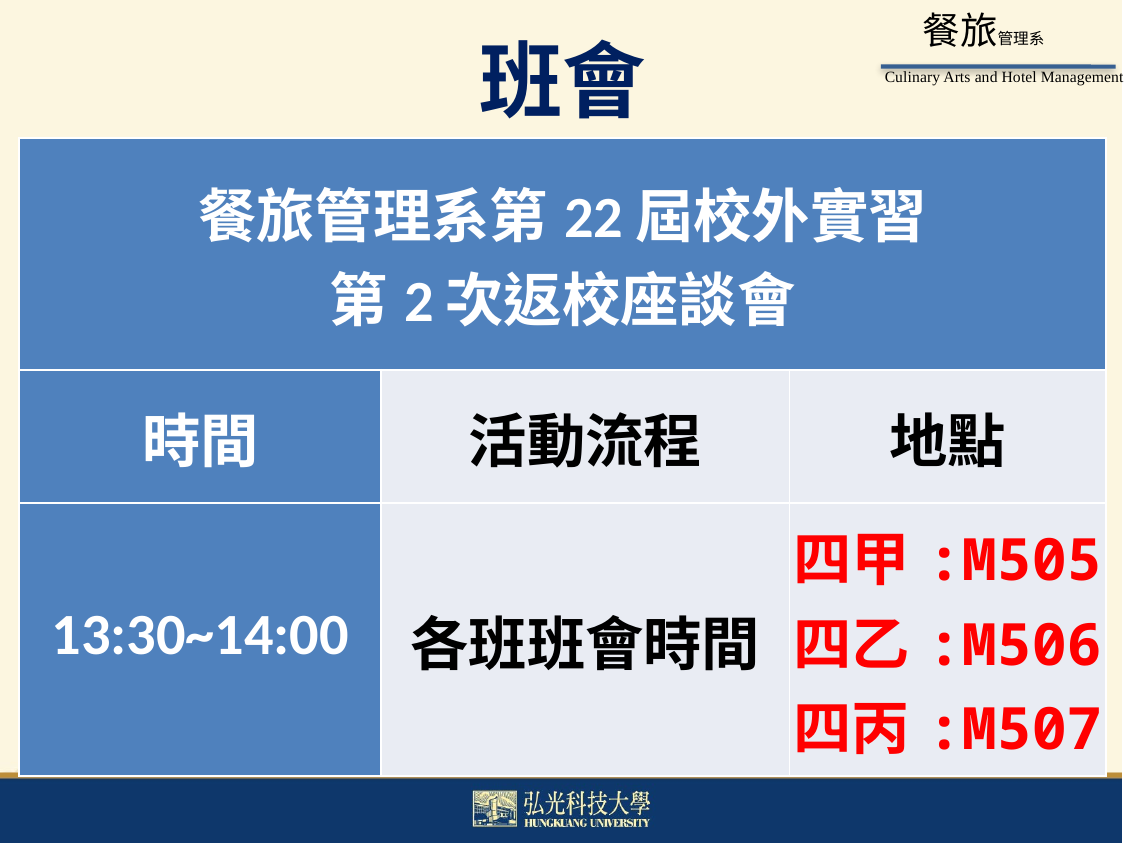

# 班會
| 餐旅管理系第22屆校外實習 第2次返校座談會 |  |  |
| --- | --- | --- |
| 時間 | 活動流程 | 地點 |
| 13:30~14:00 | 各班班會時間 | 四甲:M505 四乙:M506 四丙:M507 |